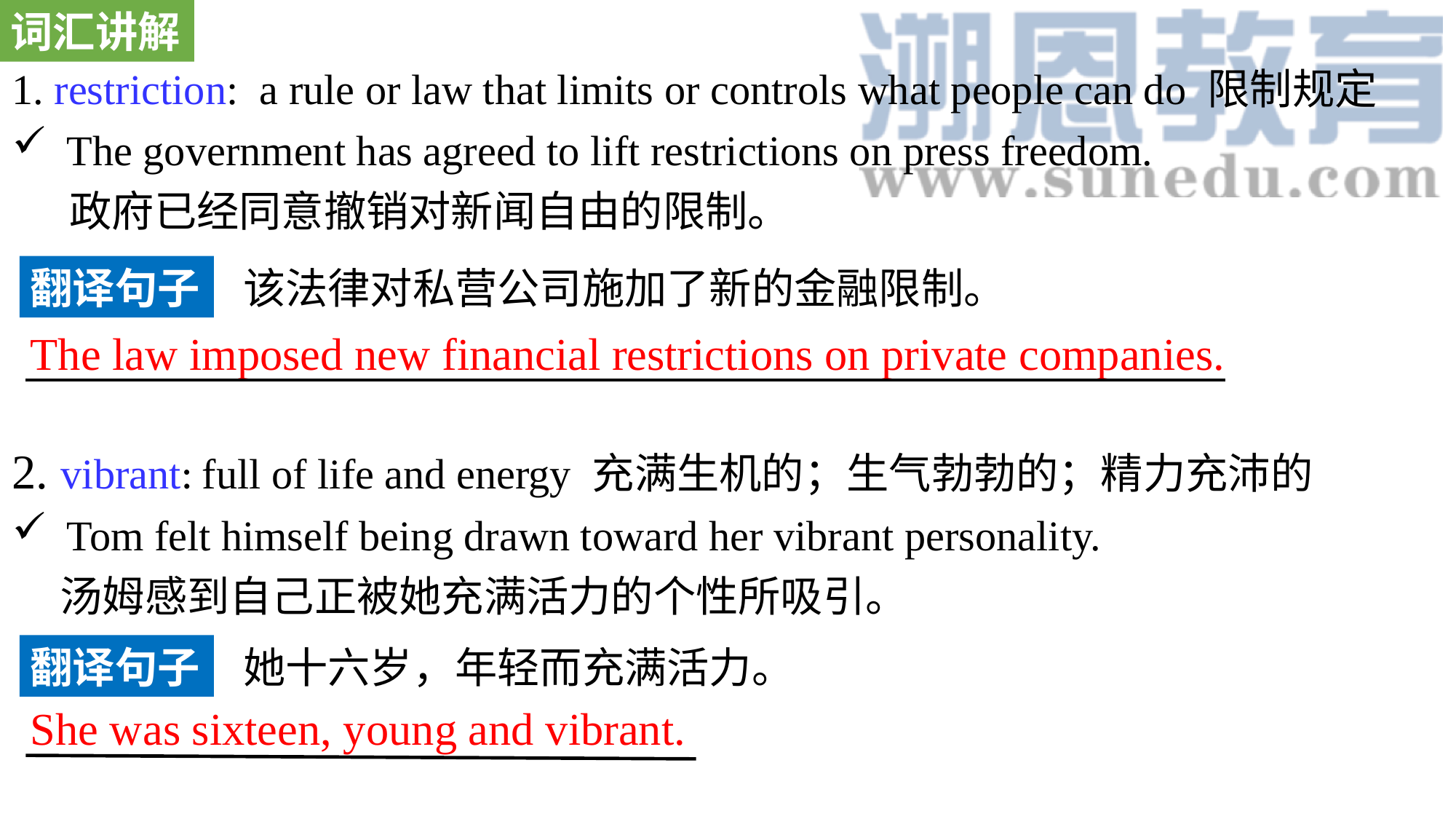

词汇讲解
1. restriction:  a rule or law that limits or controls what people can do 限制规定
The government has agreed to lift restrictions on press freedom.
     政府已经同意撤销对新闻自由的限制。

2. vibrant: full of life and energy 充满生机的；生气勃勃的；精力充沛的
Tom felt himself being drawn toward her vibrant personality.
    汤姆感到自己正被她充满活力的个性所吸引。
翻译句子
该法律对私营公司施加了新的金融限制。
The law imposed new financial restrictions on private companies.
翻译句子
她十六岁，年轻而充满活力。
She was sixteen, young and vibrant.